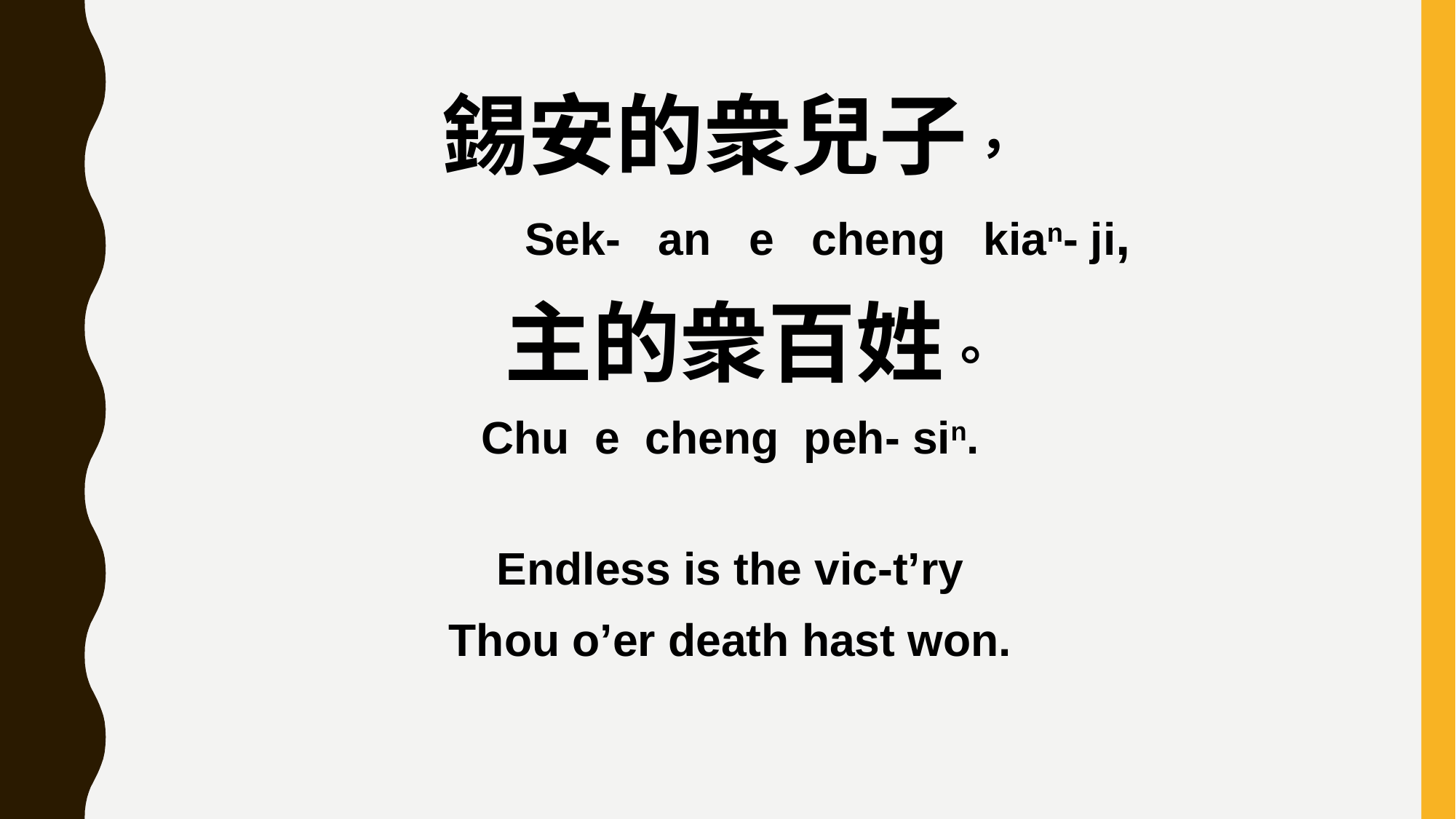

錫安的衆兒子，
                          Sek-   an   e   cheng   kian- ji,
 主的衆百姓。
Chu  e  cheng  peh- sin.

Endless is the vic-t’ry
Thou o’er death hast won.